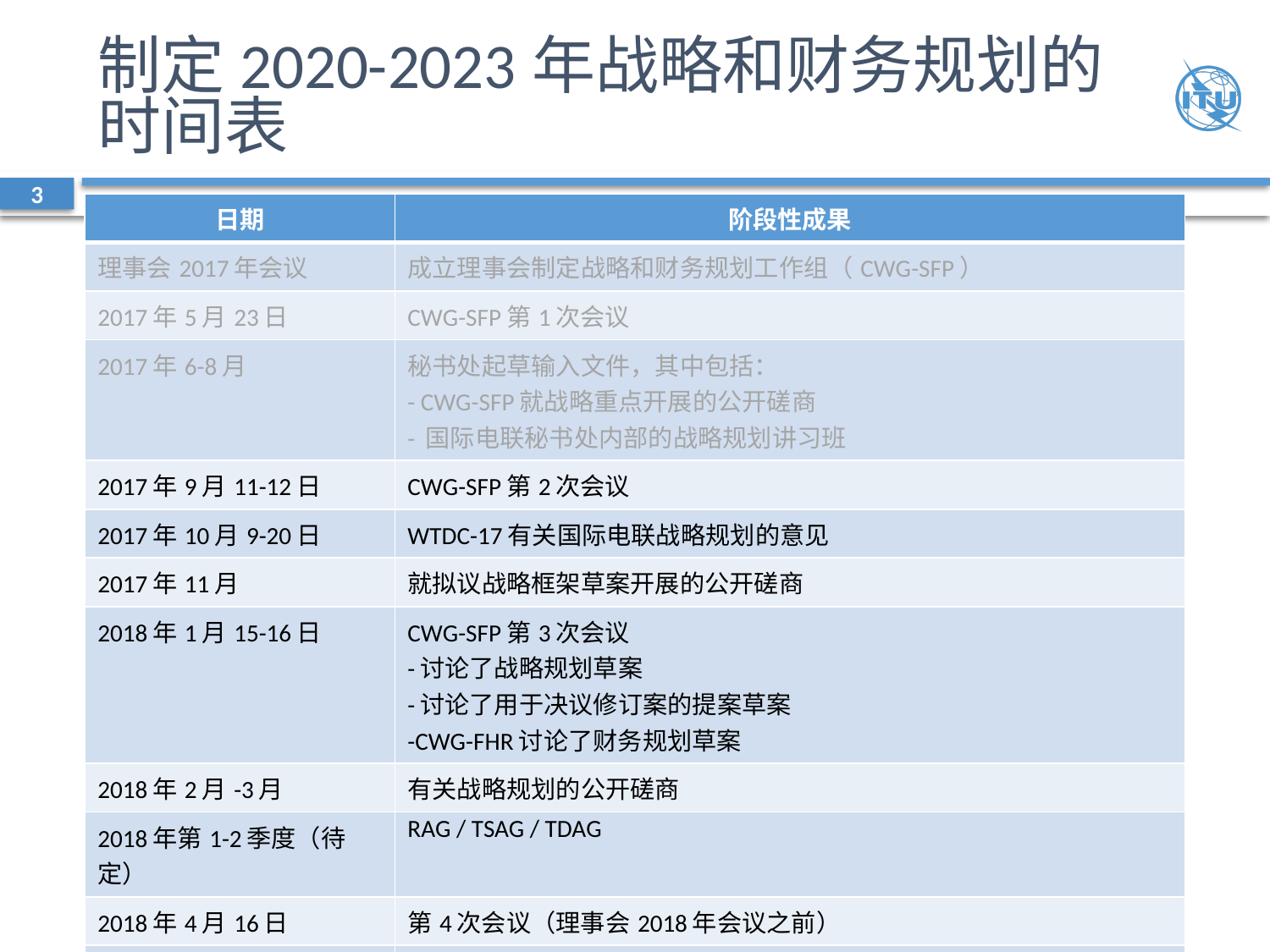

# 制定2020-2023年战略和财务规划的 时间表
3
| 日期 | 阶段性成果 |
| --- | --- |
| 理事会2017年会议 | 成立理事会制定战略和财务规划工作组（CWG-SFP） |
| 2017年5月23日 | CWG-SFP第1次会议 |
| 2017年6-8月 | 秘书处起草输入文件，其中包括： - CWG-SFP就战略重点开展的公开磋商 - 国际电联秘书处内部的战略规划讲习班 |
| 2017年9月11-12日 | CWG-SFP第2次会议 |
| 2017年10月9-20日 | WTDC-17有关国际电联战略规划的意见 |
| 2017年11月 | 就拟议战略框架草案开展的公开磋商 |
| 2018年1月15-16日 | CWG-SFP第3次会议 -讨论了战略规划草案 -讨论了用于决议修订案的提案草案 -CWG-FHR讨论了财务规划草案 |
| 2018年2月-3月 | 有关战略规划的公开磋商 |
| 2018年第1-2季度（待定） | RAG / TSAG / TDAG |
| 2018年4月16日 | 第4次会议（理事会2018年会议之前） |
| 2018年4月17-27日8 | 理事会2018年会议 |
| 2018年6月底 | 提交2018年全权代表大会（PP-18）的战略规划和财务规划最终稿 |
| 2018年10月29日-11月16日 | PP-18通过战略规划和财务规划 |